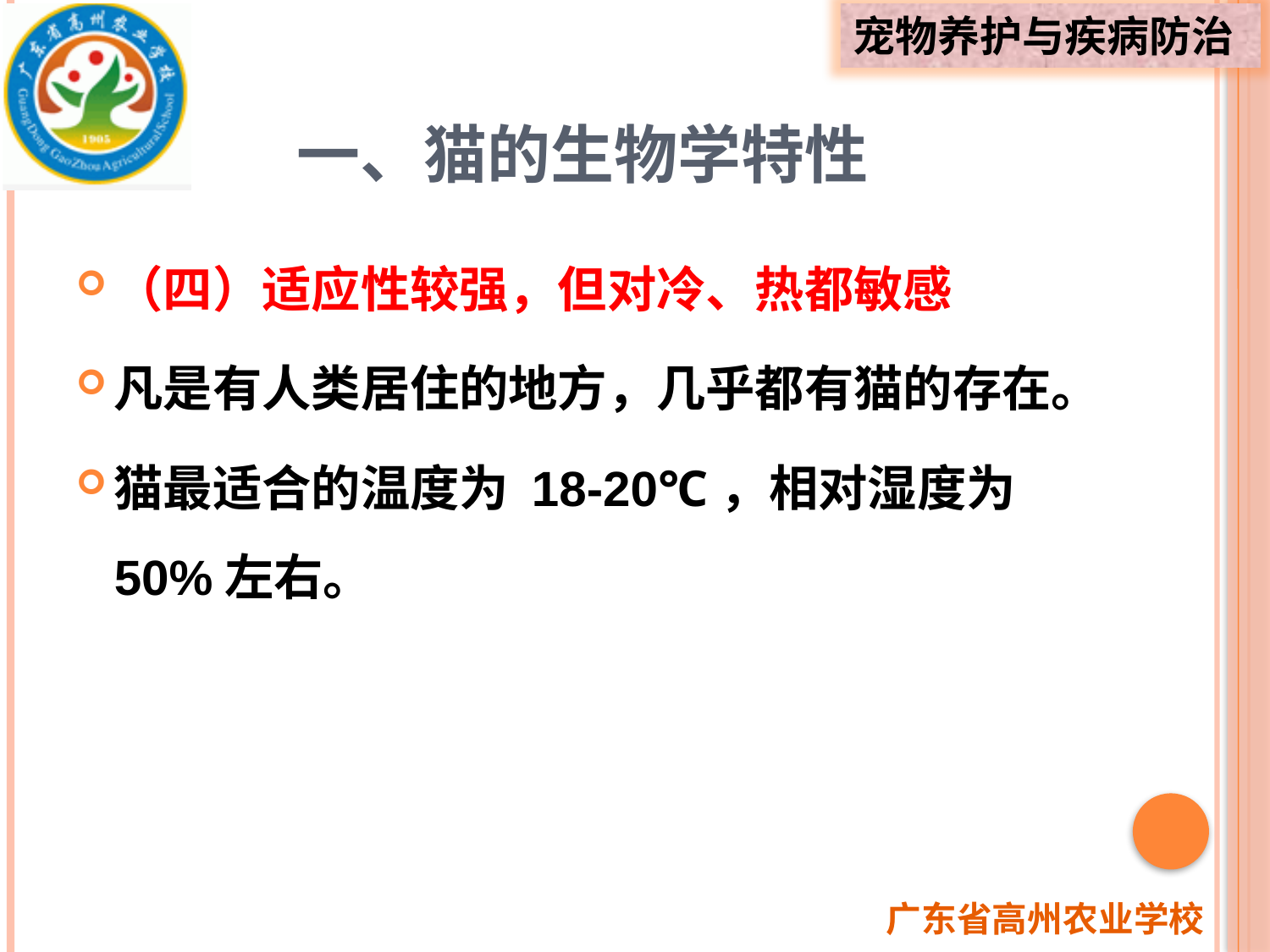

# 一、猫的生物学特性
（四）适应性较强，但对冷、热都敏感
凡是有人类居住的地方，几乎都有猫的存在。
猫最适合的温度为 18-20℃，相对湿度为50%左右。